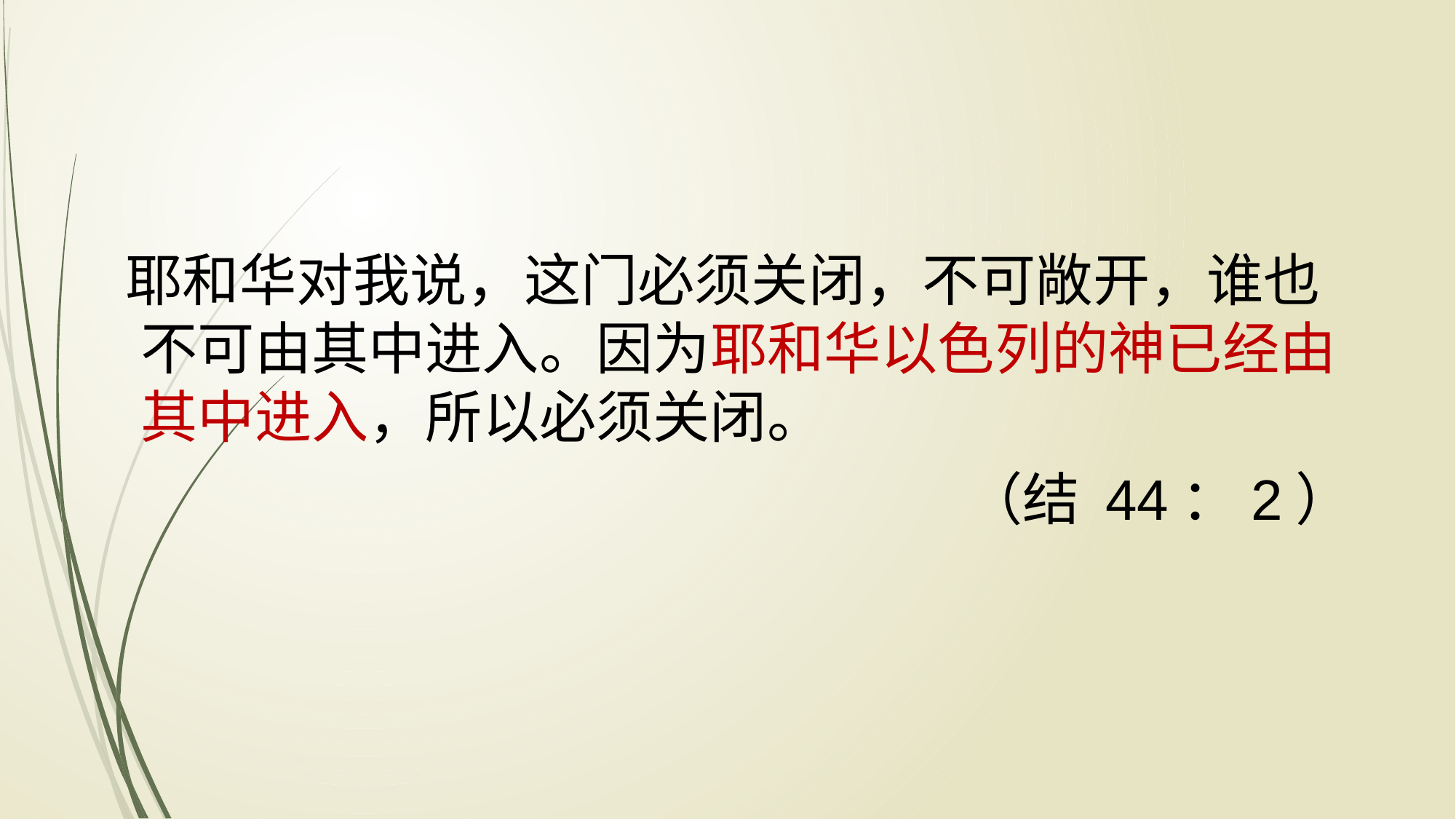

耶和华对我说，这门必须关闭，不可敞开，谁也不可由其中进入。因为耶和华以色列的神已经由其中进入，所以必须关闭。
（结 44：2）